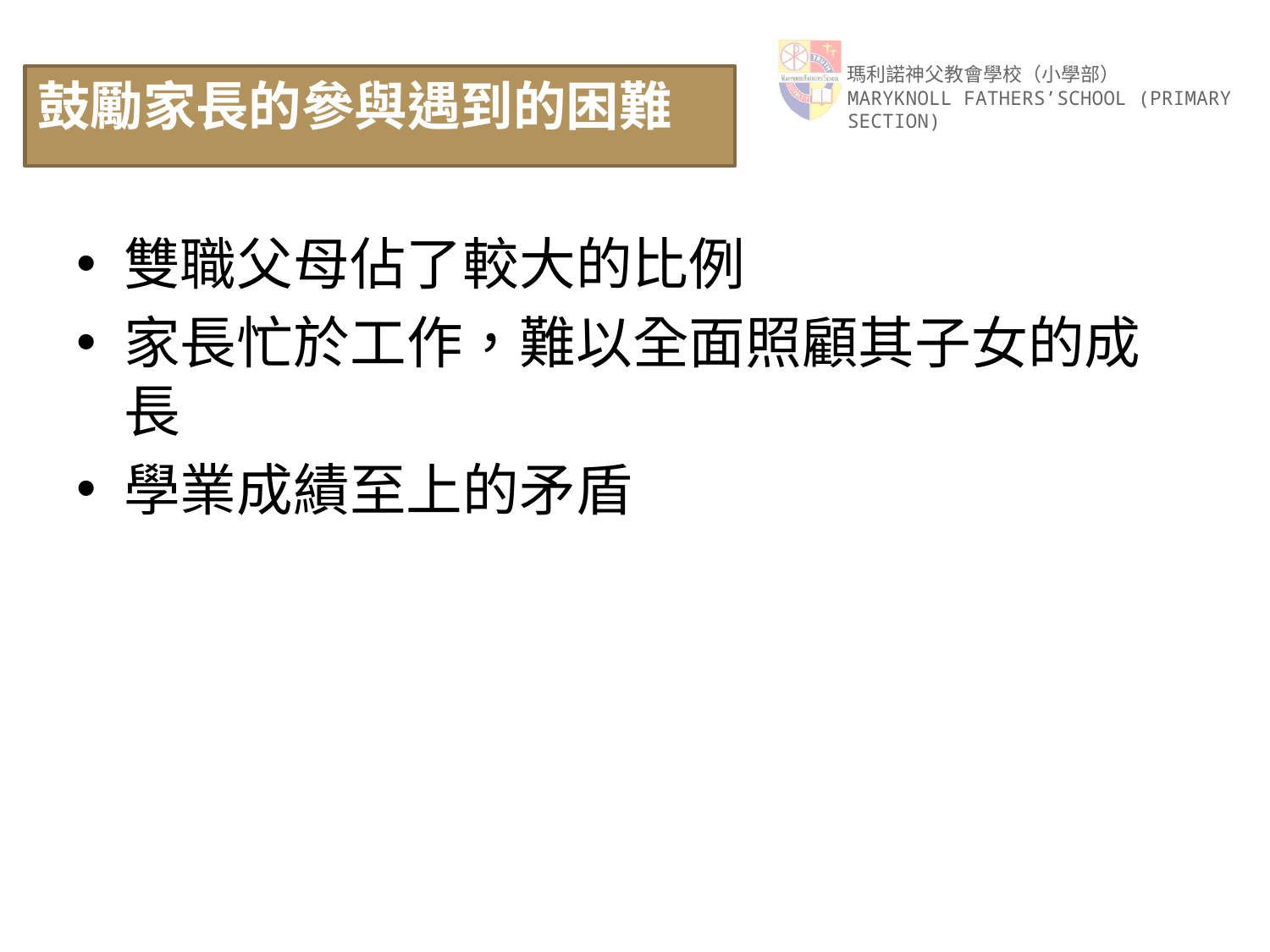

# 鼓勵家長的參與遇到的困難
雙職父母佔了較大的比例
家長忙於工作，難以全面照顧其子女的成長
學業成績至上的矛盾